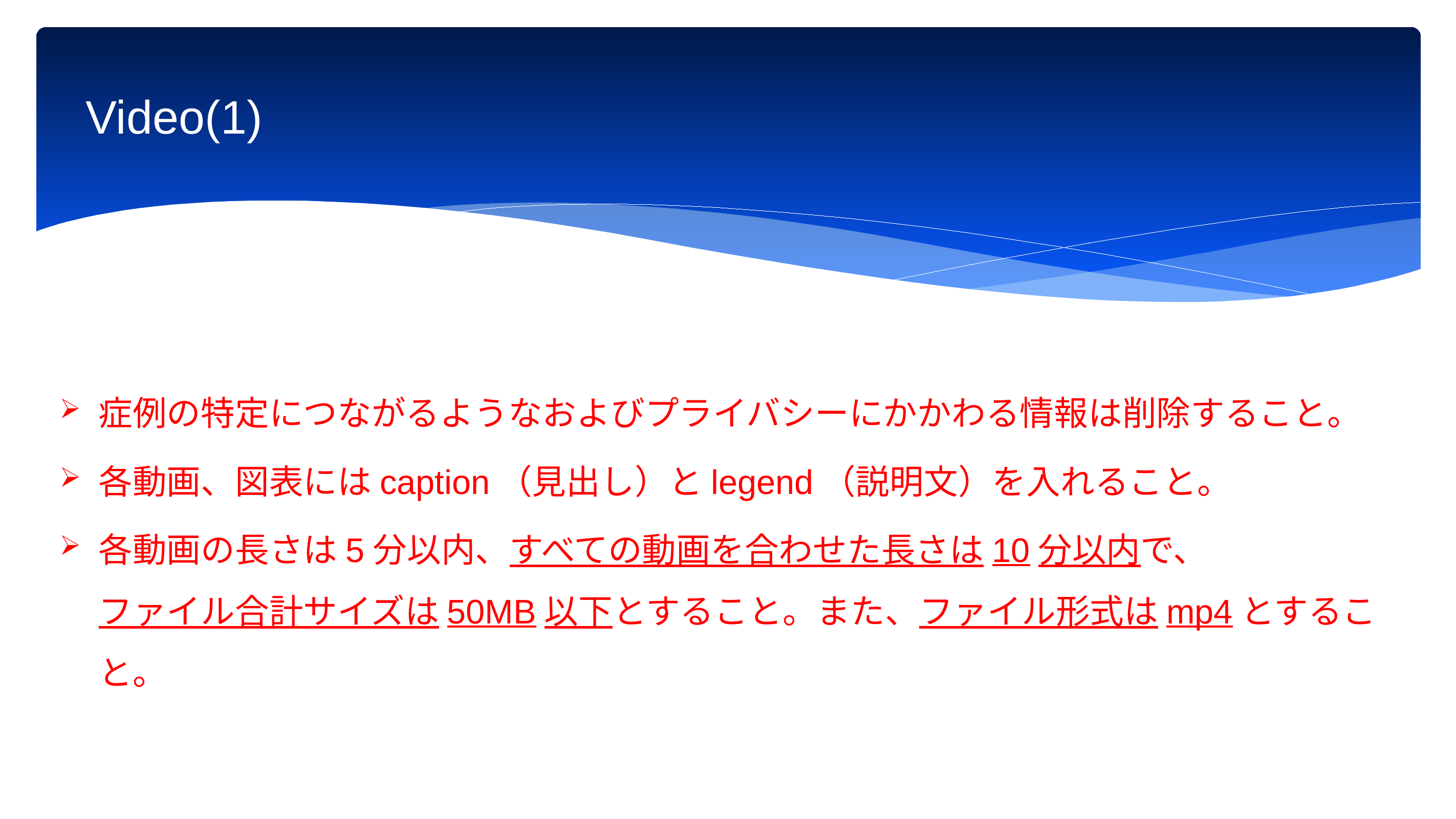

# Video(1)
症例の特定につながるようなおよびプライバシーにかかわる情報は削除すること。
各動画、図表にはcaption（見出し）とlegend（説明文）を入れること。
各動画の長さは5分以内、すべての動画を合わせた長さは10分以内で、
ファイル合計サイズは50MB以下とすること。また、ファイル形式はmp4とすること。